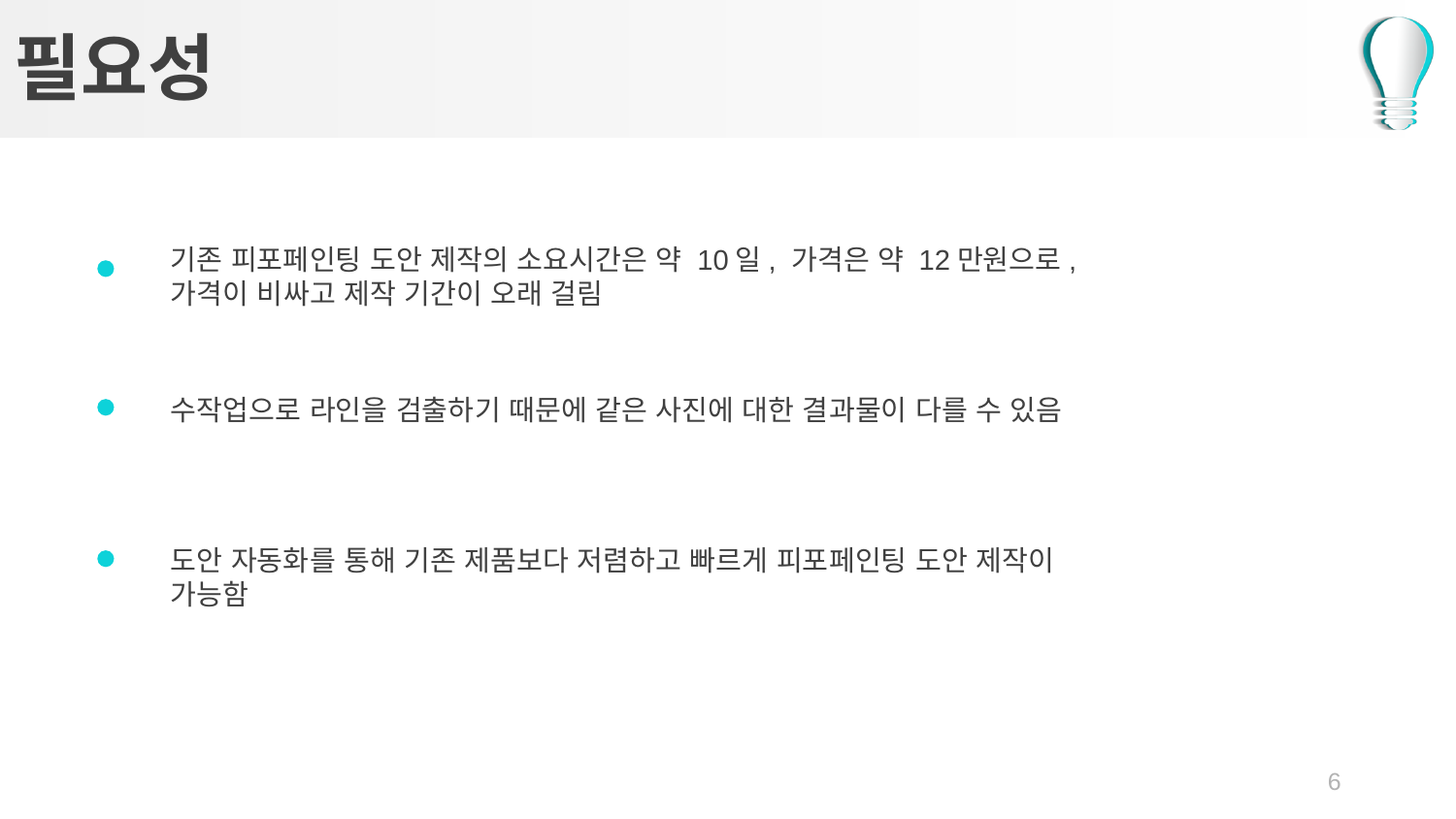

# 필요성

기존 피포페인팅 도안 제작의 소요시간은 약 10일, 가격은 약 12만원으로,
가격이 비싸고 제작 기간이 오래 걸림

수작업으로 라인을 검출하기 때문에 같은 사진에 대한 결과물이 다를 수 있음

도안 자동화를 통해 기존 제품보다 저렴하고 빠르게 피포페인팅 도안 제작이 가능함

6